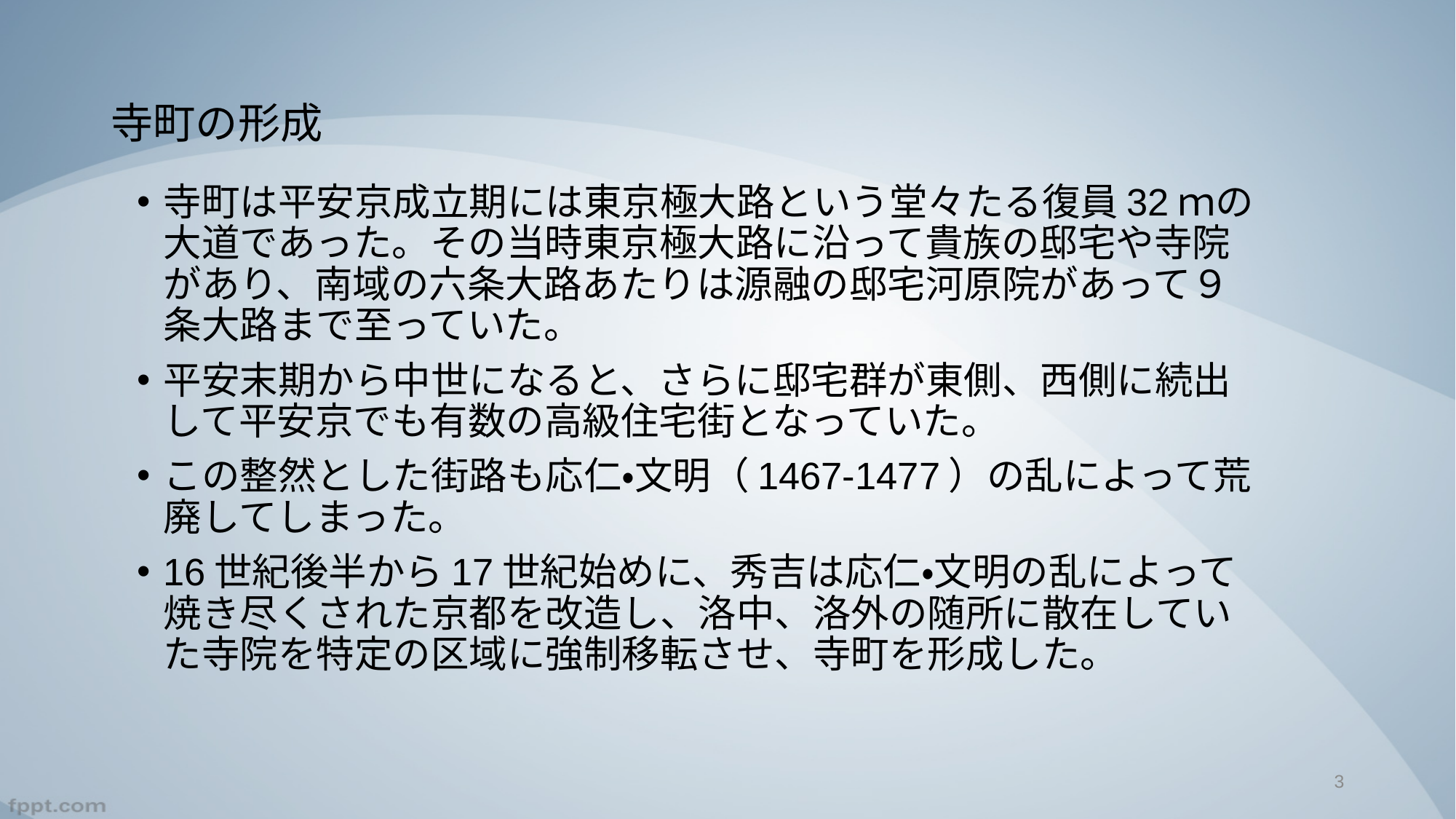

# 寺町の形成
寺町は平安京成立期には東京極大路という堂々たる復員32ｍの大道であった。その当時東京極大路に沿って貴族の邸宅や寺院があり、南域の六条大路あたりは源融の邸宅河原院があって９条大路まで至っていた。
平安末期から中世になると、さらに邸宅群が東側、西側に続出して平安京でも有数の高級住宅街となっていた。
この整然とした街路も応仁・文明（1467-1477）の乱によって荒廃してしまった。
16世紀後半から17世紀始めに、秀吉は応仁・文明の乱によって焼き尽くされた京都を改造し、洛中、洛外の随所に散在していた寺院を特定の区域に強制移転させ、寺町を形成した。

3